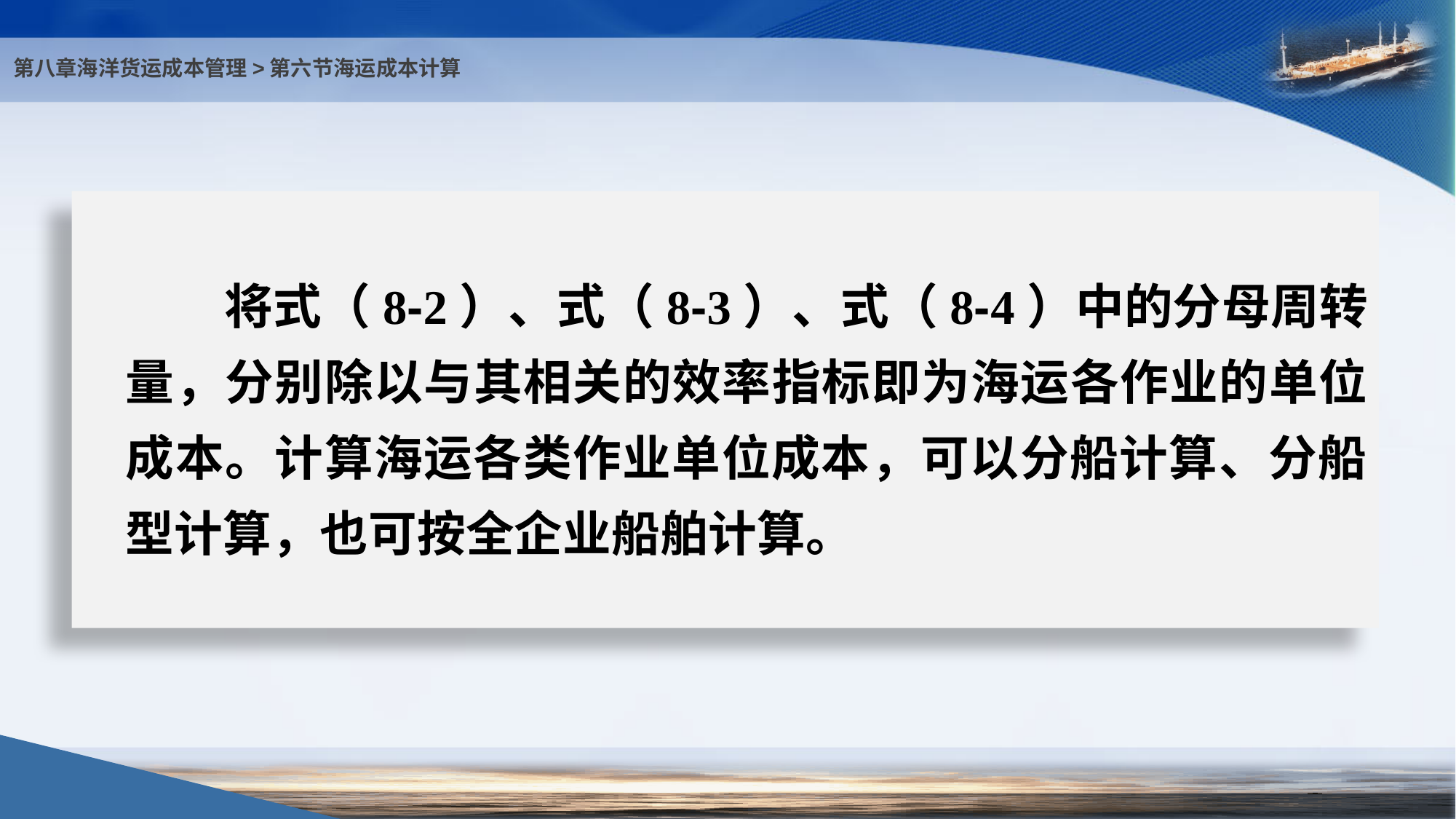

第八章海洋货运成本管理>第六节海运成本计算
将式（8-2）、式（8-3）、式（8-4）中的分母周转量，分别除以与其相关的效率指标即为海运各作业的单位成本。计算海运各类作业单位成本，可以分船计算、分船型计算，也可按全企业船舶计算。